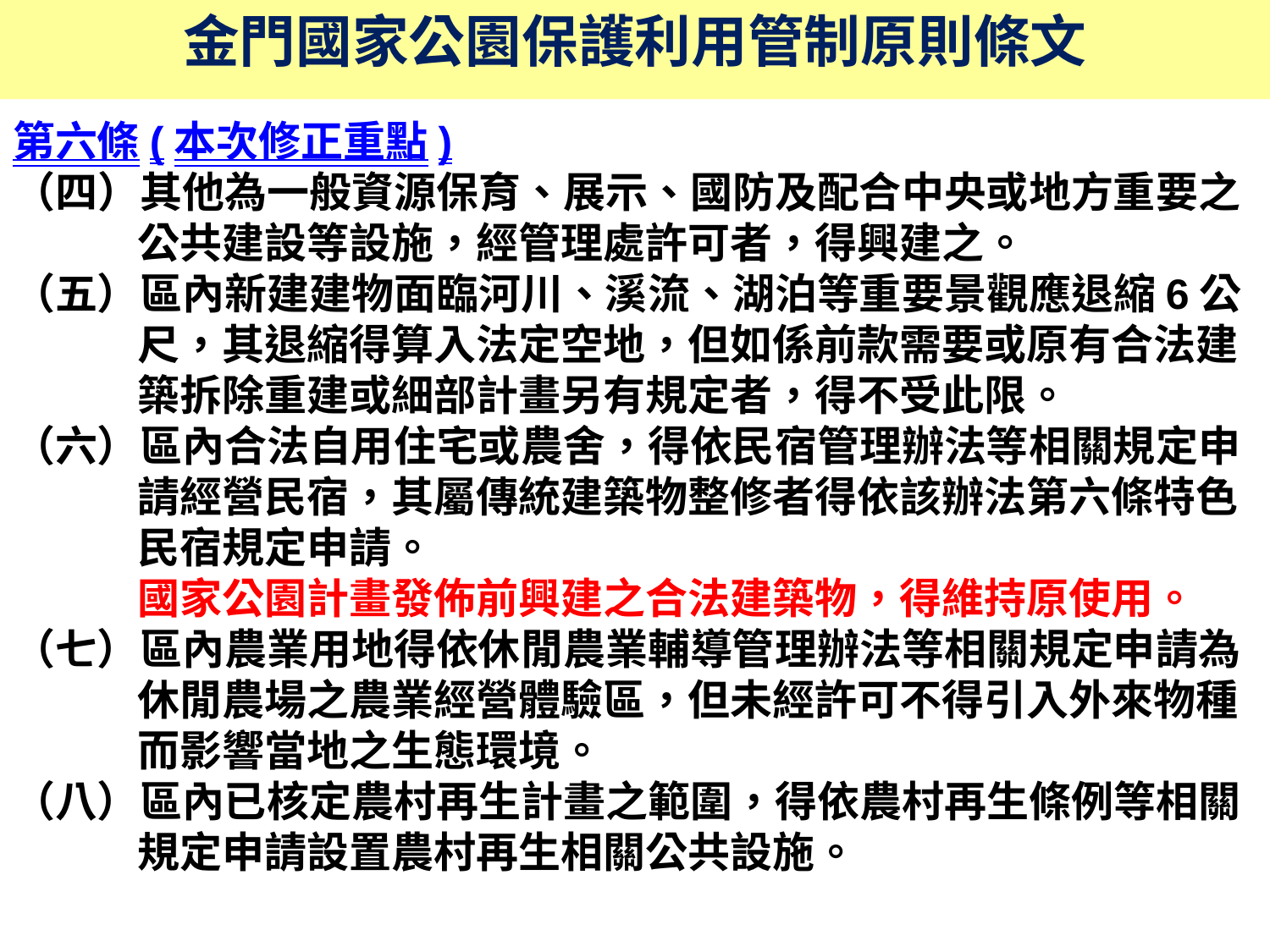

金門國家公園保護利用管制原則條文
第六條(本次修正重點)
（四）其他為一般資源保育、展示、國防及配合中央或地方重要之公共建設等設施，經管理處許可者，得興建之。
（五）區內新建建物面臨河川、溪流、湖泊等重要景觀應退縮6公尺，其退縮得算入法定空地，但如係前款需要或原有合法建築拆除重建或細部計畫另有規定者，得不受此限。
（六）區內合法自用住宅或農舍，得依民宿管理辦法等相關規定申請經營民宿，其屬傳統建築物整修者得依該辦法第六條特色民宿規定申請。
國家公園計畫發佈前興建之合法建築物，得維持原使用。
（七）區內農業用地得依休閒農業輔導管理辦法等相關規定申請為休閒農場之農業經營體驗區，但未經許可不得引入外來物種而影響當地之生態環境。
（八）區內已核定農村再生計畫之範圍，得依農村再生條例等相關規定申請設置農村再生相關公共設施。